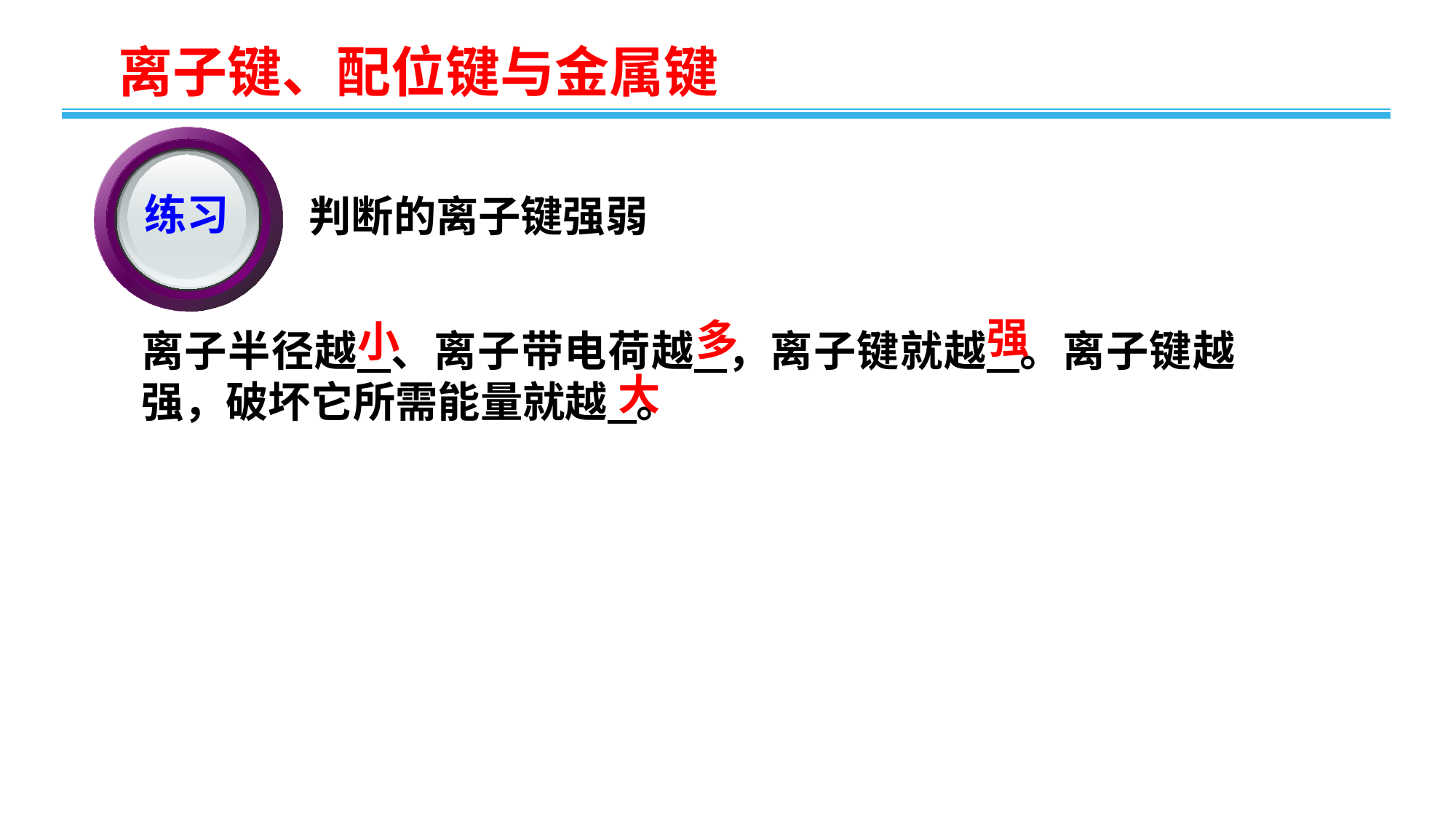

练习
判断的离子键强弱
强
多
小
离子半径越   、离子带电荷越   ，离子键就越   。离子键越强，破坏它所需能量就越   。
大